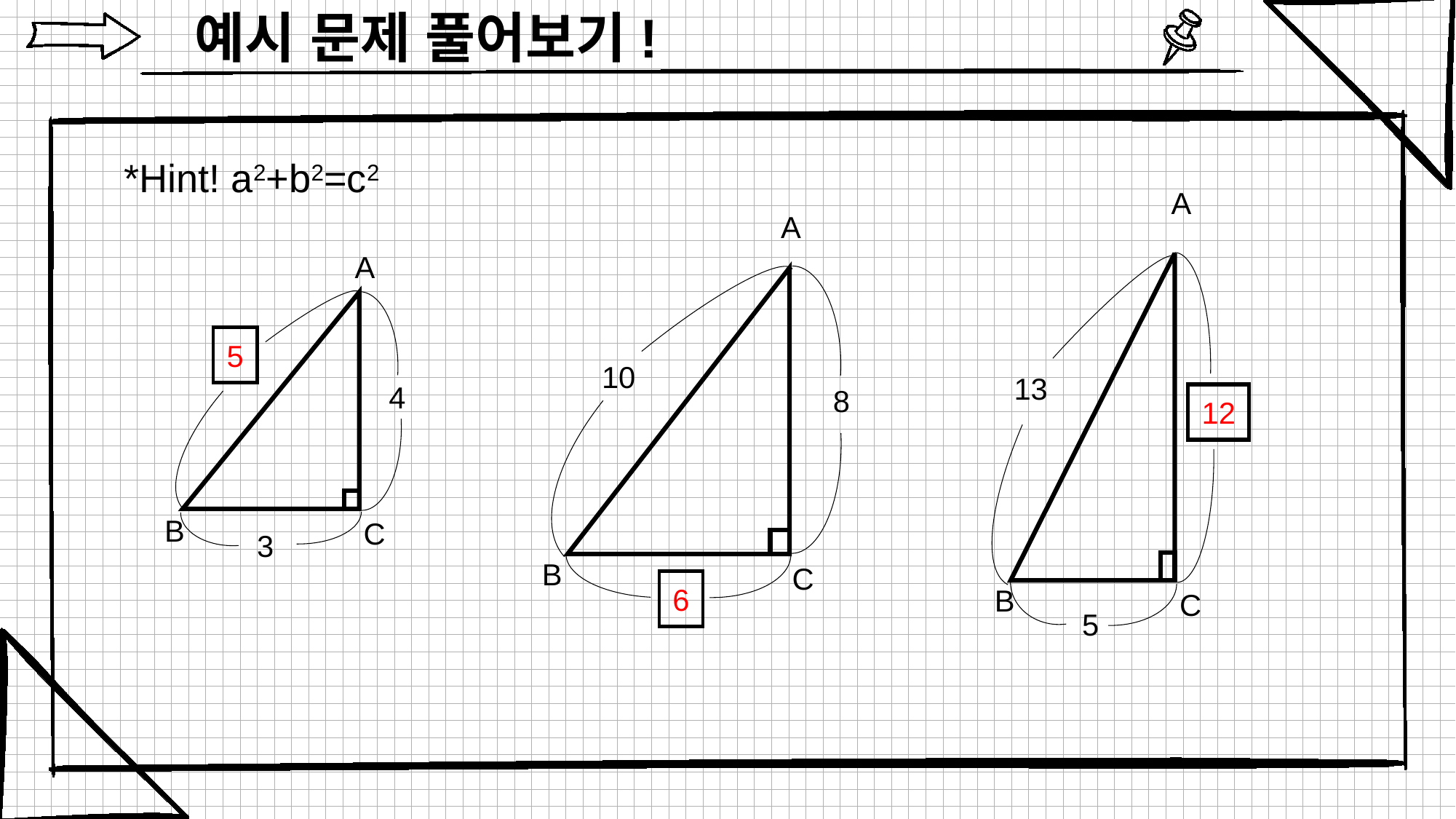

예시 문제 풀어보기!

*Hint! a2+b2=c2
A

B
C

13

5
A

B
C

10
8

A

B
C

4

3
5

12

6

8